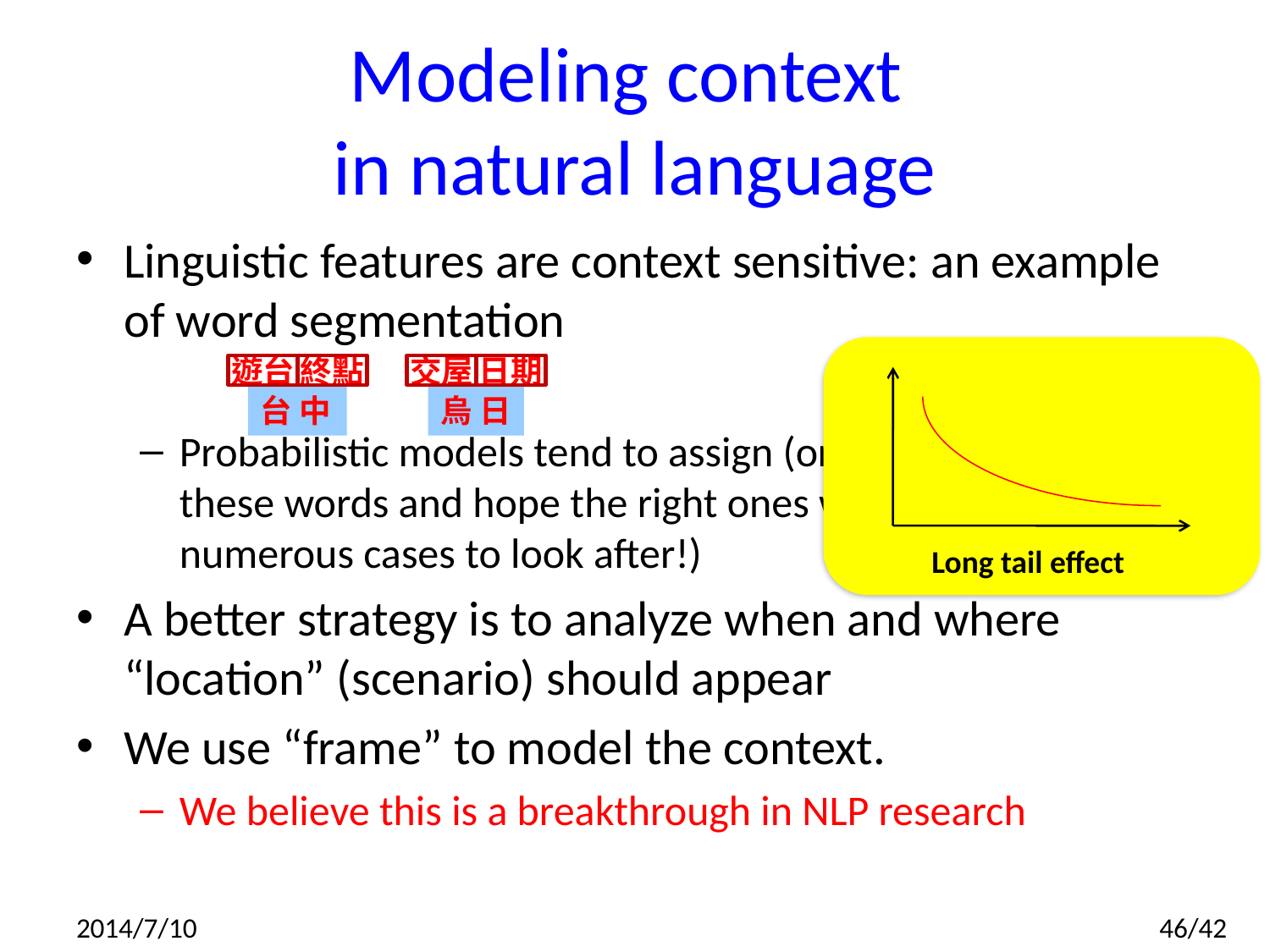

# Modeling context in natural language
Linguistic features are context sensitive: an example of word segmentation

Probabilistic models tend to assign (or tune) weights to these words and hope the right ones win (but there are numerous cases to look after!)
A better strategy is to analyze when and where “location” (scenario) should appear
We use “frame” to model the context.
We believe this is a breakthrough in NLP research

Long tail effect
遊台
終點
交屋
日期

台 中
烏 日
2014/7/10
46/42